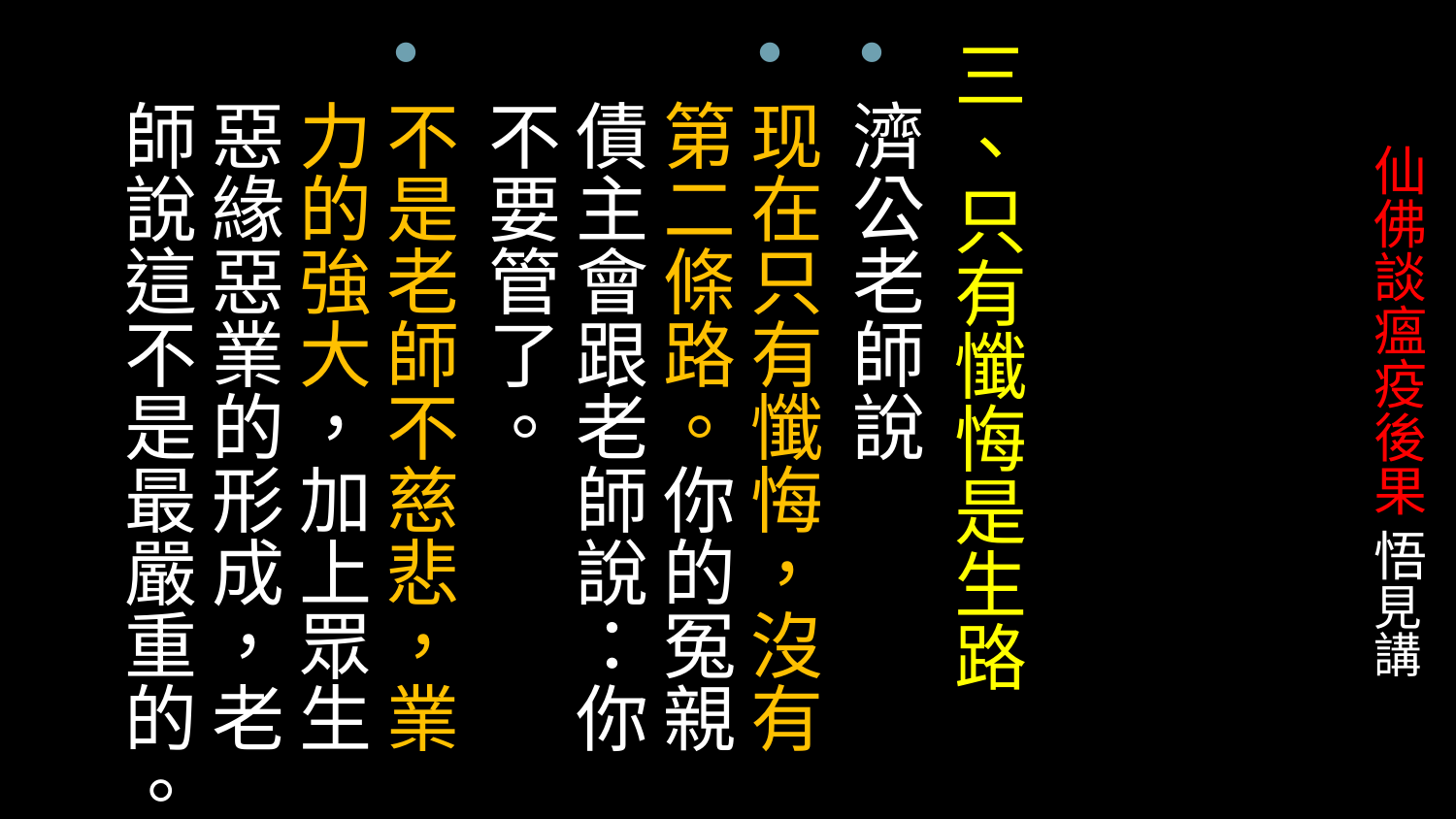

三、只有懺悔是生路
濟公老師說
现在只有懺悔，沒有第二條路。你的冤親債主會跟老師說：你不要管了。
不是老師不慈悲，業力的強大，加上眾生惡緣惡業的形成，老師說這不是最嚴重的。

# 仙佛談瘟疫後果 悟見講